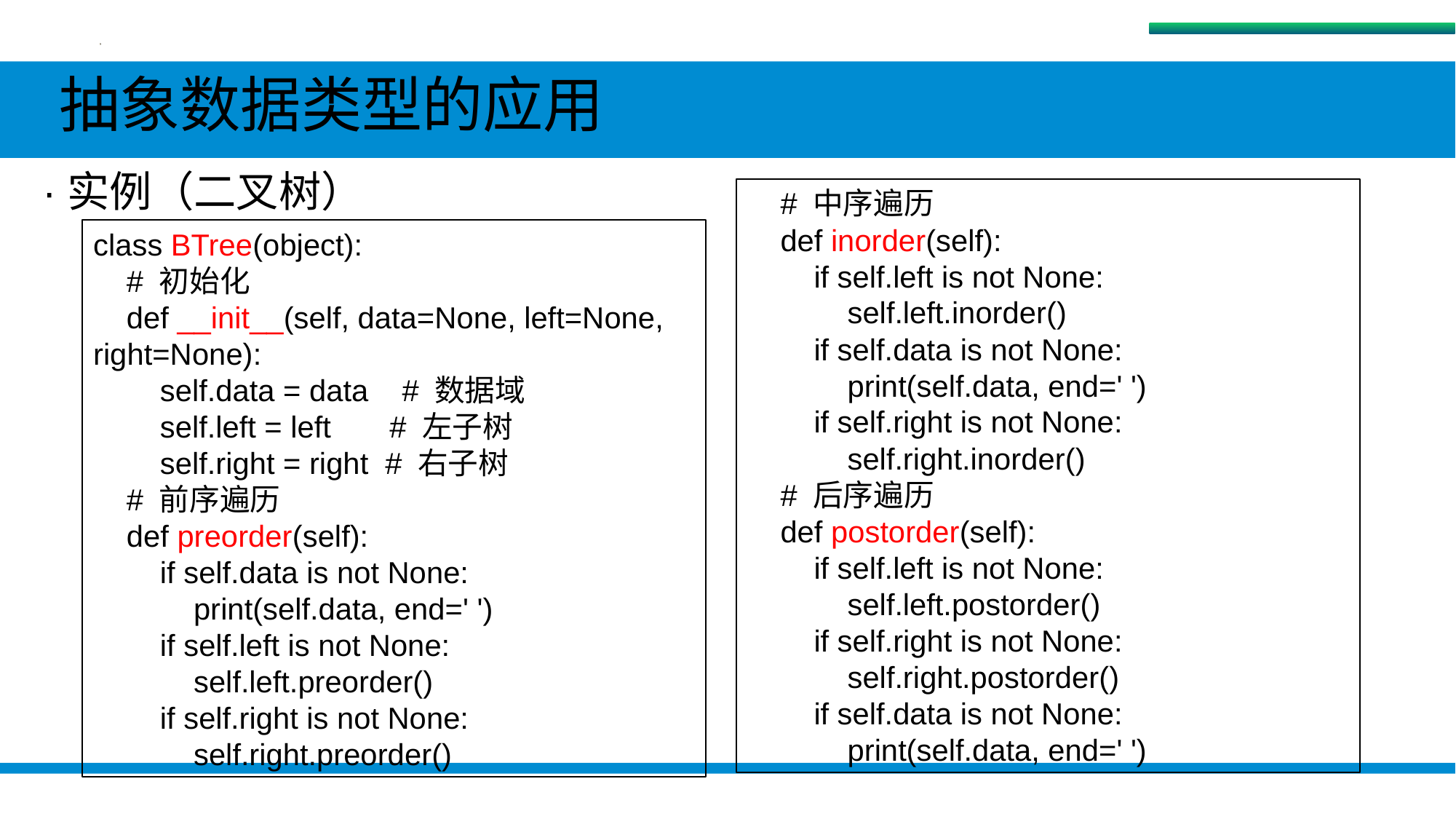

抽象数据类型

  抽象数据类型的应用
·实例（二叉树）
    # 中序遍历
    def inorder(self):
        if self.left is not None:
            self.left.inorder()
        if self.data is not None:
            print(self.data, end=' ')
        if self.right is not None:
            self.right.inorder()
    # 后序遍历
    def postorder(self):
        if self.left is not None:
            self.left.postorder()
        if self.right is not None:
            self.right.postorder()
        if self.data is not None:
            print(self.data, end=' ')
class BTree(object):
    # 初始化
    def __init__(self, data=None, left=None, right=None):
        self.data = data    # 数据域
        self.left = left       # 左子树
        self.right = right  # 右子树
    # 前序遍历
    def preorder(self):
        if self.data is not None:
            print(self.data, end=' ')
        if self.left is not None:
            self.left.preorder()
        if self.right is not None:
            self.right.preorder()
#